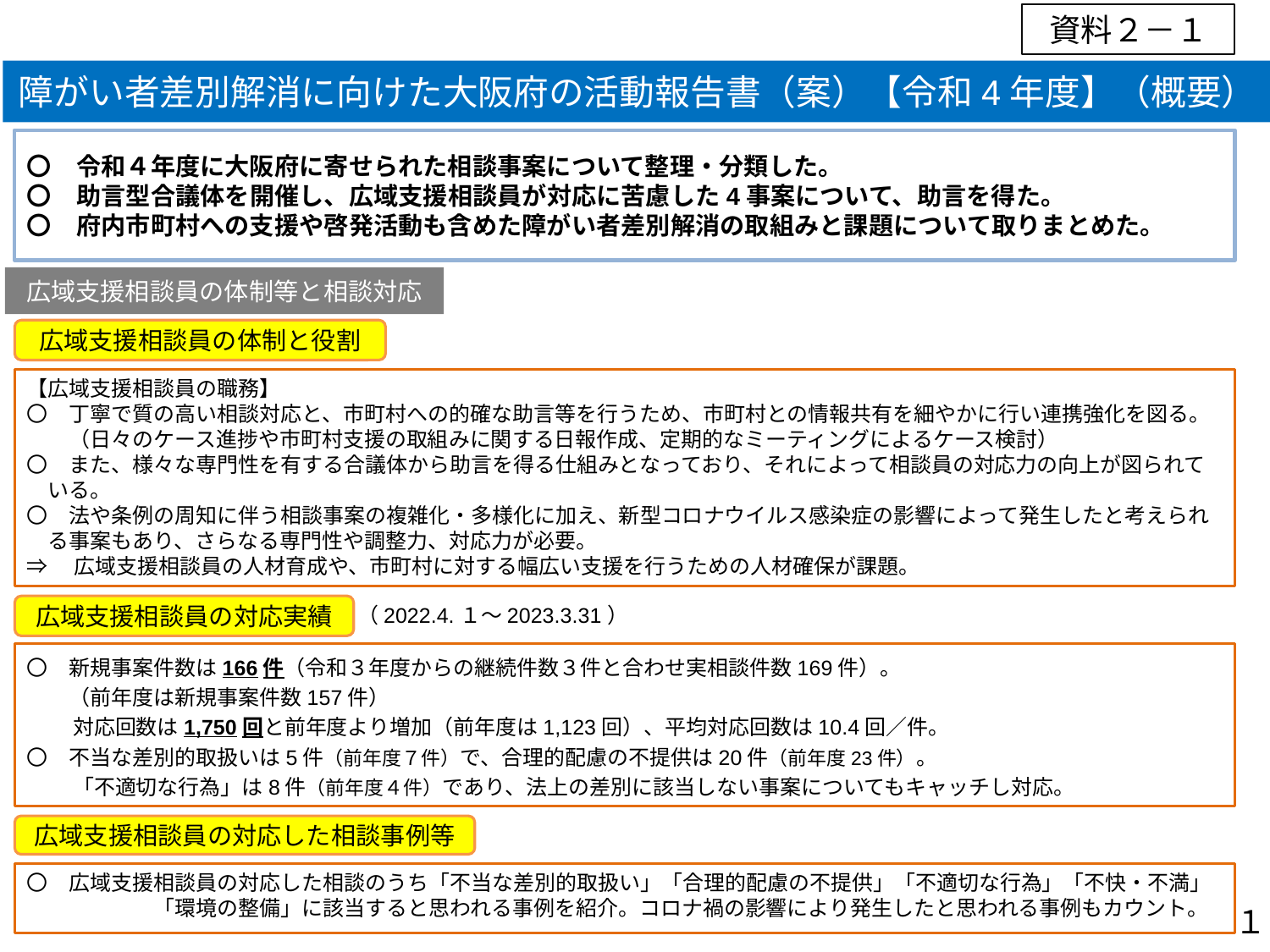

資料２－１
障がい者差別解消に向けた大阪府の活動報告書（案）【令和4年度】（概要）
〇　令和４年度に大阪府に寄せられた相談事案について整理・分類した。
〇　助言型合議体を開催し、広域支援相談員が対応に苦慮した4事案について、助言を得た。
〇　府内市町村への支援や啓発活動も含めた障がい者差別解消の取組みと課題について取りまとめた。
広域支援相談員の体制等と相談対応
広域支援相談員の体制と役割
【広域支援相談員の職務】
〇　丁寧で質の高い相談対応と、市町村への的確な助言等を行うため、市町村との情報共有を細やかに行い連携強化を図る。
　　（日々のケース進捗や市町村支援の取組みに関する日報作成、定期的なミーティングによるケース検討）
〇　また、様々な専門性を有する合議体から助言を得る仕組みとなっており、それによって相談員の対応力の向上が図られて
　いる。
〇　法や条例の周知に伴う相談事案の複雑化・多様化に加え、新型コロナウイルス感染症の影響によって発生したと考えられ
　る事案もあり、さらなる専門性や調整力、対応力が必要。
⇒　広域支援相談員の人材育成や、市町村に対する幅広い支援を行うための人材確保が課題。
広域支援相談員の対応実績
（2022.4.１～2023.3.31）
〇　新規事案件数は166件（令和３年度からの継続件数３件と合わせ実相談件数169件）。
　　（前年度は新規事案件数157件）
　　対応回数は1,750回と前年度より増加（前年度は1,123回）、平均対応回数は10.4回／件。
〇　不当な差別的取扱いは5件（前年度７件）で、合理的配慮の不提供は20件（前年度23件）。
　　「不適切な行為」は8件（前年度４件）であり、法上の差別に該当しない事案についてもキャッチし対応。
広域支援相談員の対応した相談事例等
〇　広域支援相談員の対応した相談のうち「不当な差別的取扱い」「合理的配慮の不提供」「不適切な行為」「不快・不満」　　　　　　「環境の整備」に該当すると思われる事例を紹介。コロナ禍の影響により発生したと思われる事例もカウント。
１